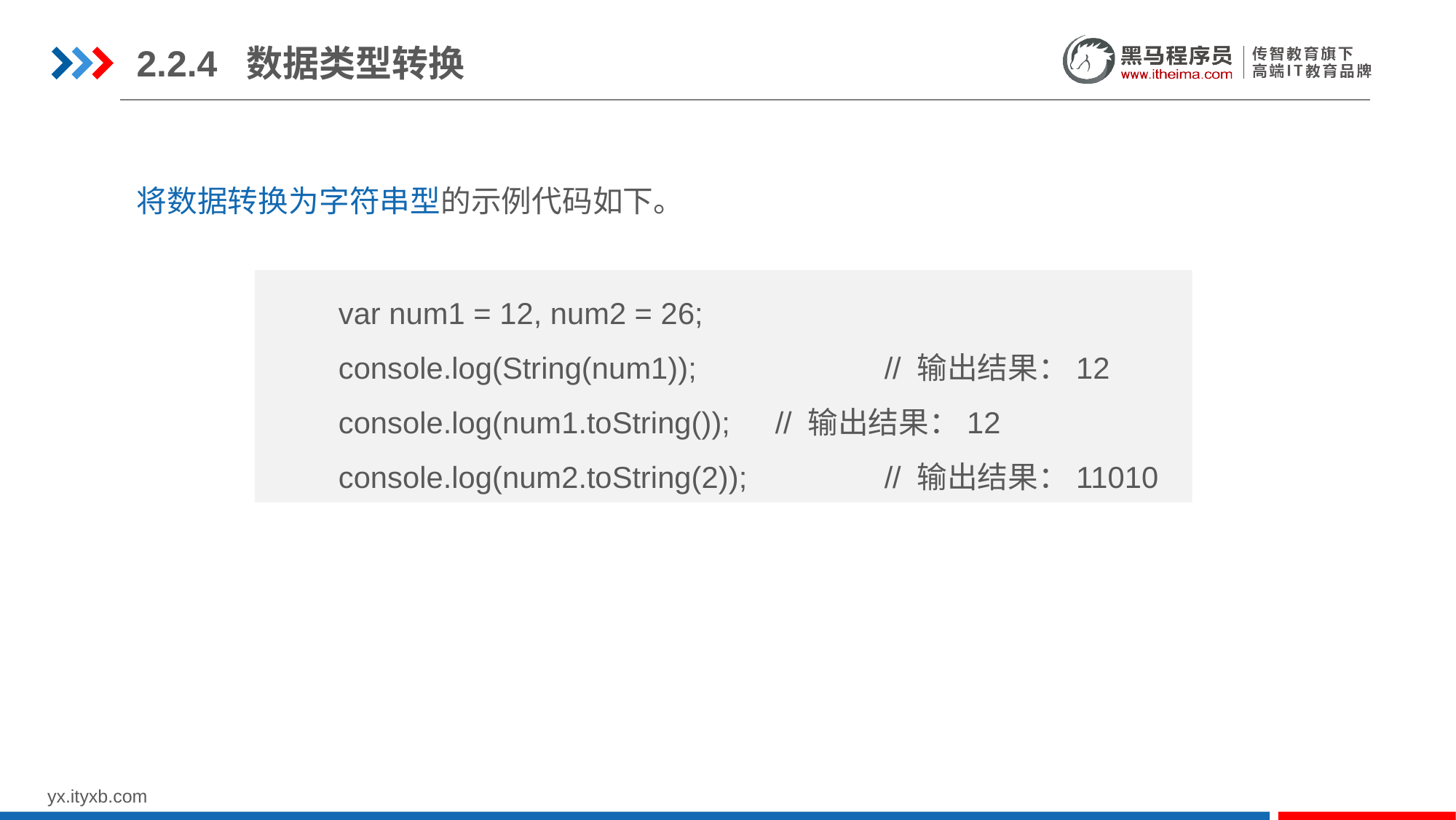

2.2.4  数据类型转换
将数据转换为字符串型的示例代码如下。
var num1 = 12, num2 = 26;
console.log(String(num1));          	// 输出结果：12
console.log(num1.toString());	// 输出结果：12
console.log(num2.toString(2));      	// 输出结果：11010